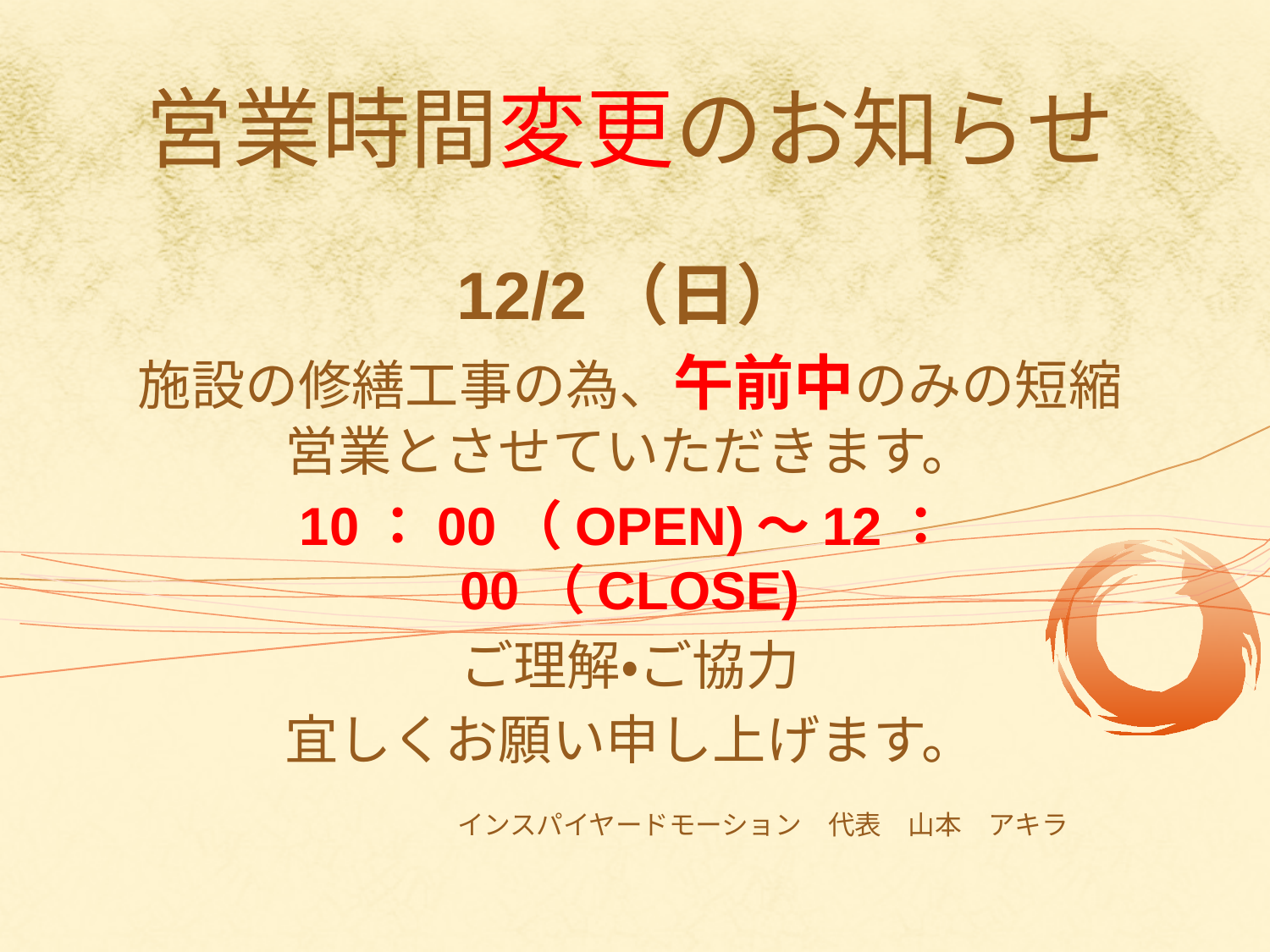

# 営業時間変更のお知らせ
12/2（日）
施設の修繕工事の為、午前中のみの短縮営業とさせていただきます。
10：00（OPEN)〜12：00（CLOSE)
ご理解・ご協力
宜しくお願い申し上げます。
　　　　　　　　　　　　インスパイヤードモーション　代表　山本　アキラ